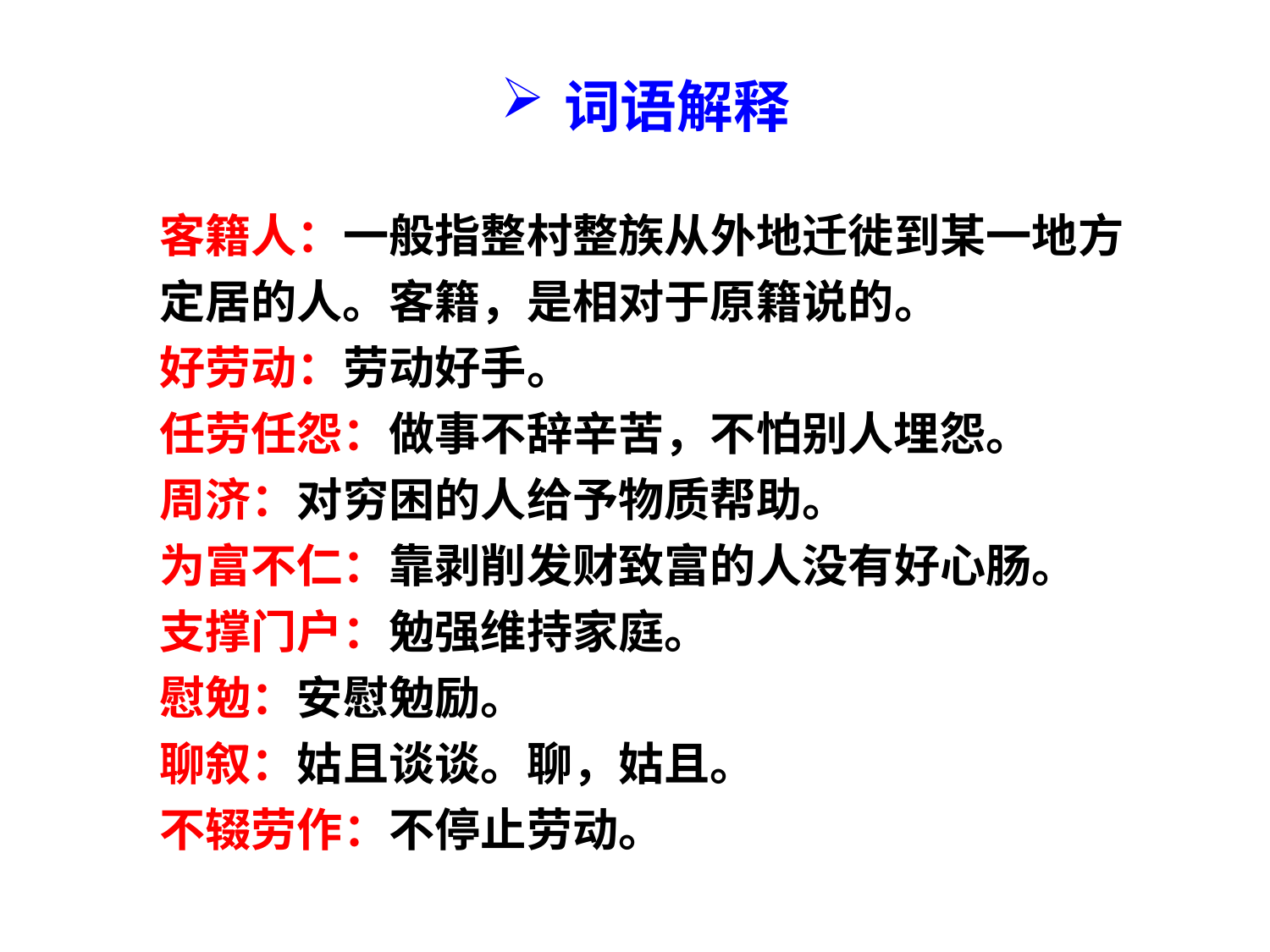

词语解释
客籍人：一般指整村整族从外地迁徙到某一地方定居的人。客籍，是相对于原籍说的。
好劳动：劳动好手。
任劳任怨：做事不辞辛苦，不怕别人埋怨。
周济：对穷困的人给予物质帮助。
为富不仁：靠剥削发财致富的人没有好心肠。
支撑门户：勉强维持家庭。
慰勉：安慰勉励。
聊叙：姑且谈谈。聊，姑且。
不辍劳作：不停止劳动。